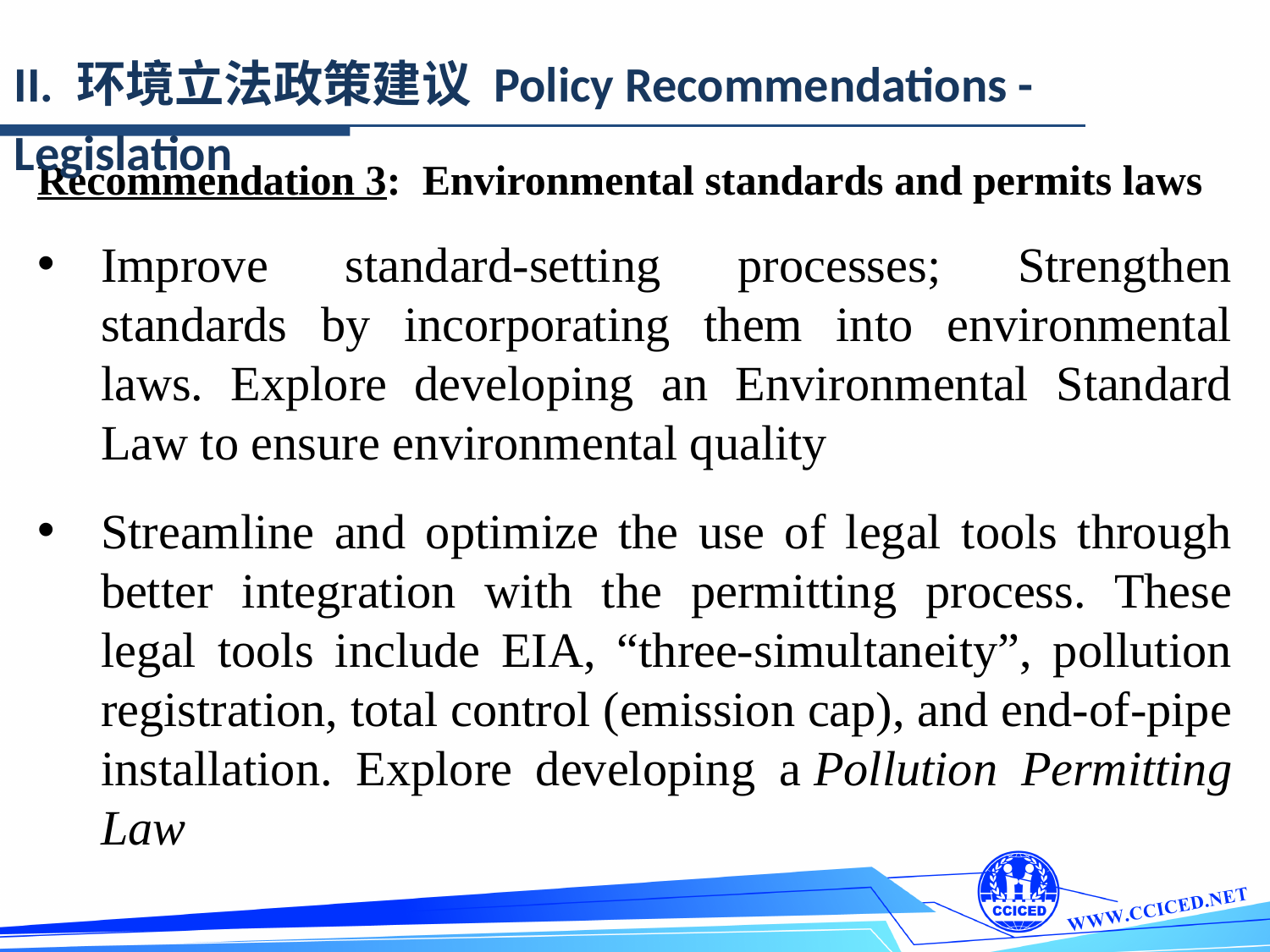

II. 环境立法政策建议 Policy Recommendations - Legislation
Recommendation 3:  Environmental standards and permits laws
Improve standard-setting processes; Strengthen standards by incorporating them into environmental laws. Explore developing an Environmental Standard Law to ensure environmental quality
Streamline and optimize the use of legal tools through better integration with the permitting process. These legal tools include EIA, “three-simultaneity”, pollution registration, total control (emission cap), and end-of-pipe installation. Explore developing a Pollution Permitting Law